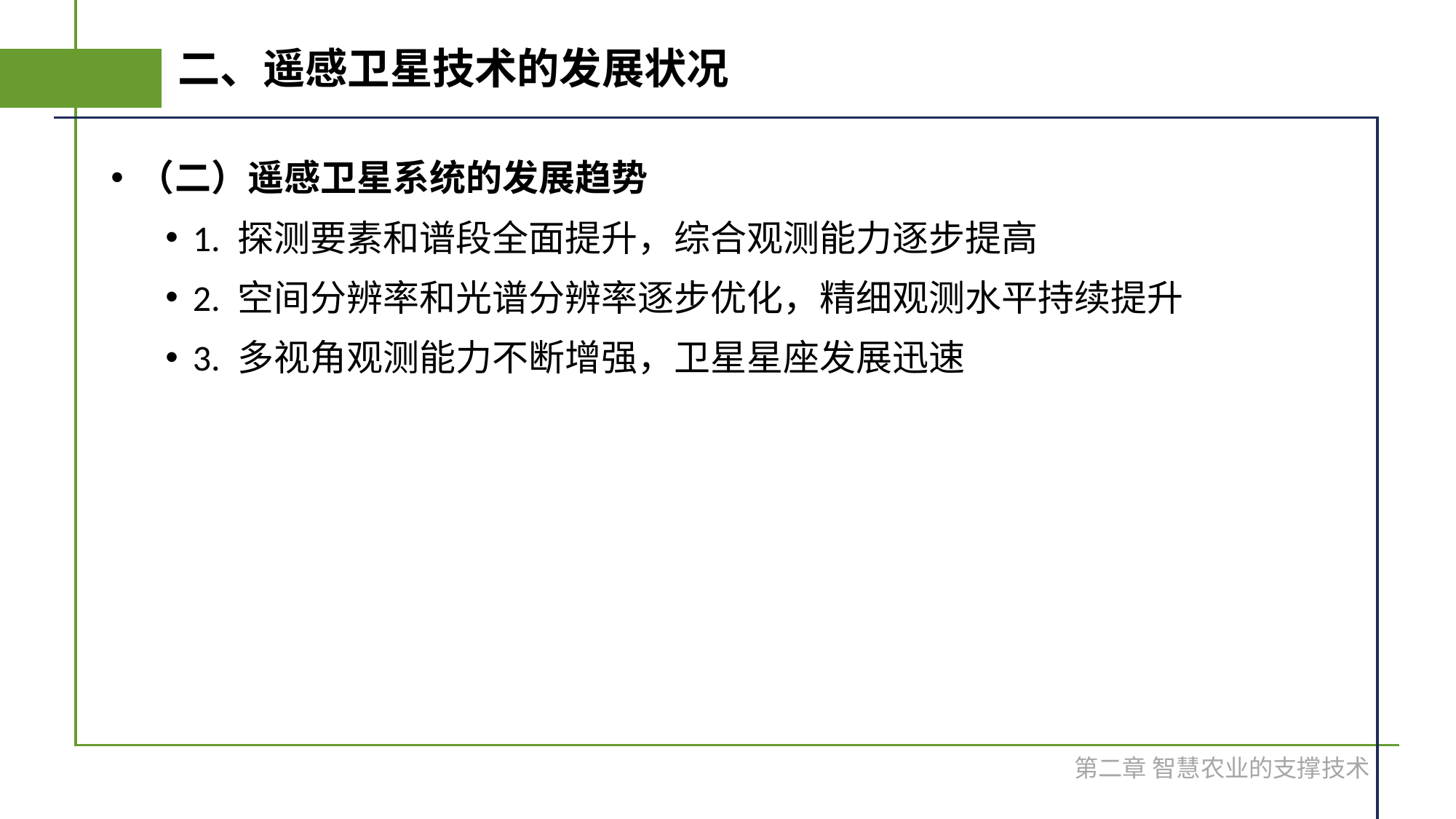

# 二、遥感卫星技术的发展状况
（二）遥感卫星系统的发展趋势
1. 探测要素和谱段全面提升，综合观测能力逐步提高
2. 空间分辨率和光谱分辨率逐步优化，精细观测水平持续提升
3. 多视角观测能力不断增强，卫星星座发展迅速
第二章 智慧农业的支撑技术